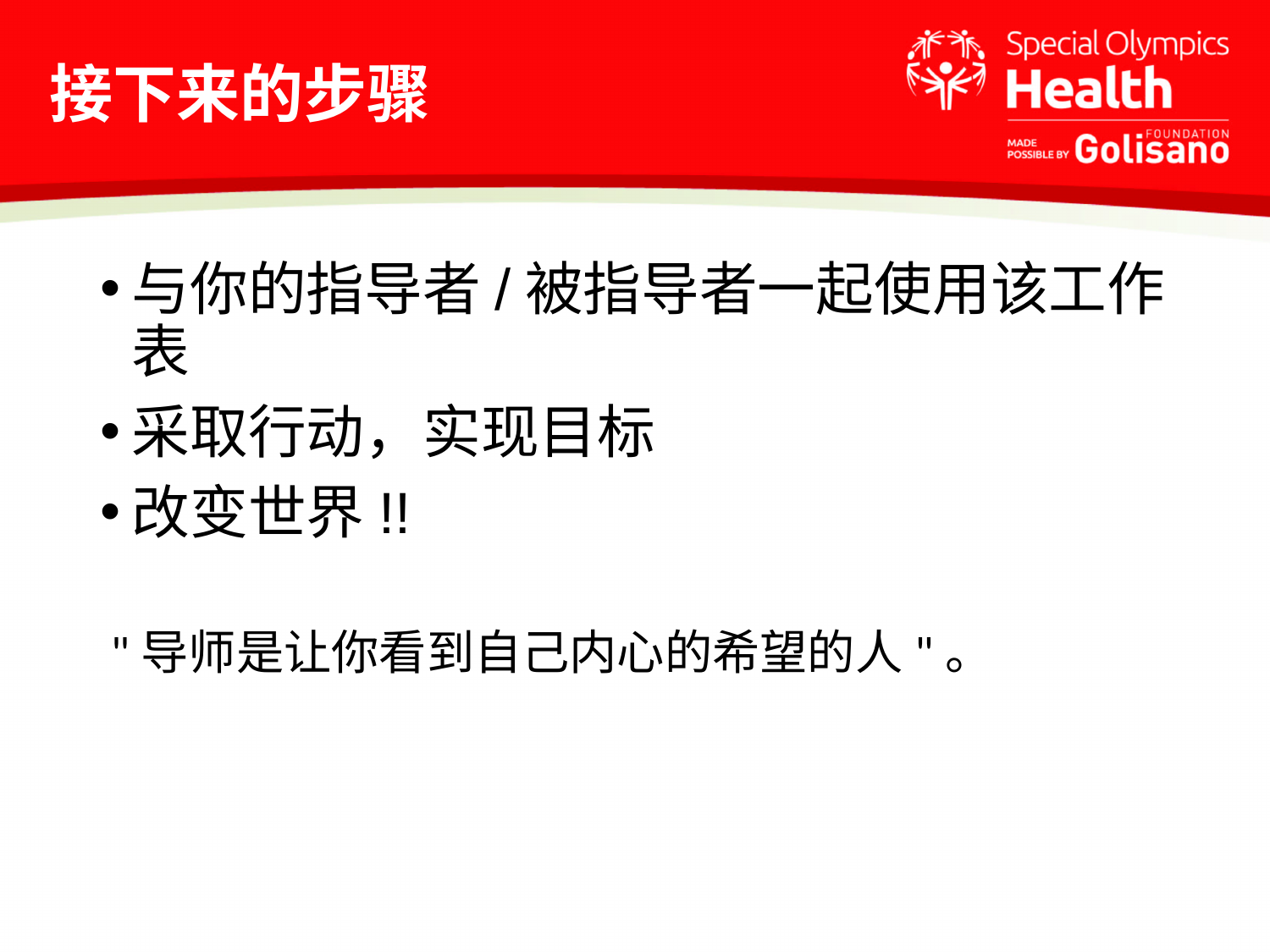

# 接下来的步骤
与你的指导者/被指导者一起使用该工作表
采取行动，实现目标
改变世界!!
 "导师是让你看到自己内心的希望的人"。